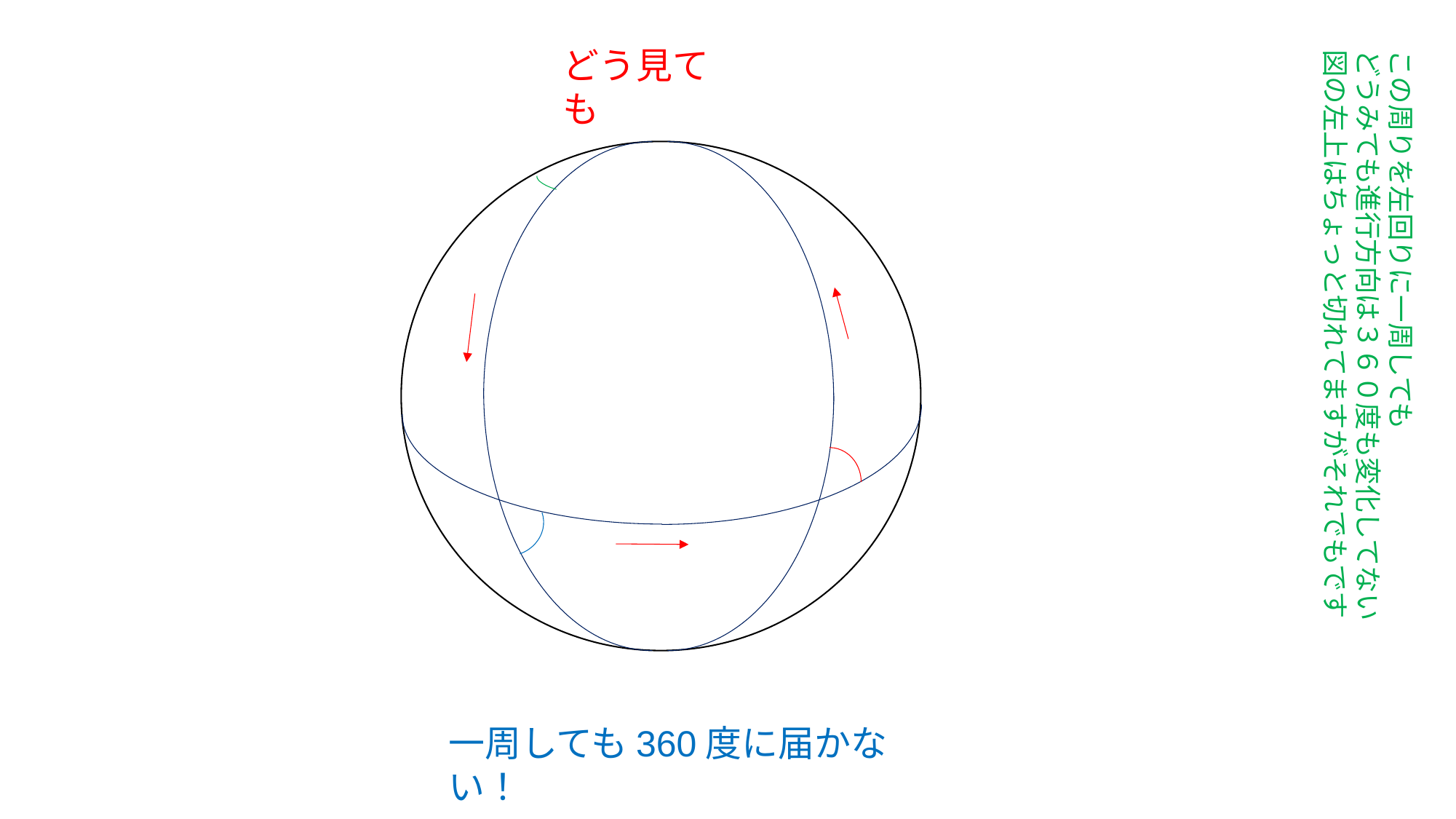

どう見ても
この周りを左回りに一周しても
どうみても進行方向は３６０度も変化してない
図の左上はちょっと切れてますがそれでもです

一周しても360度に届かない！